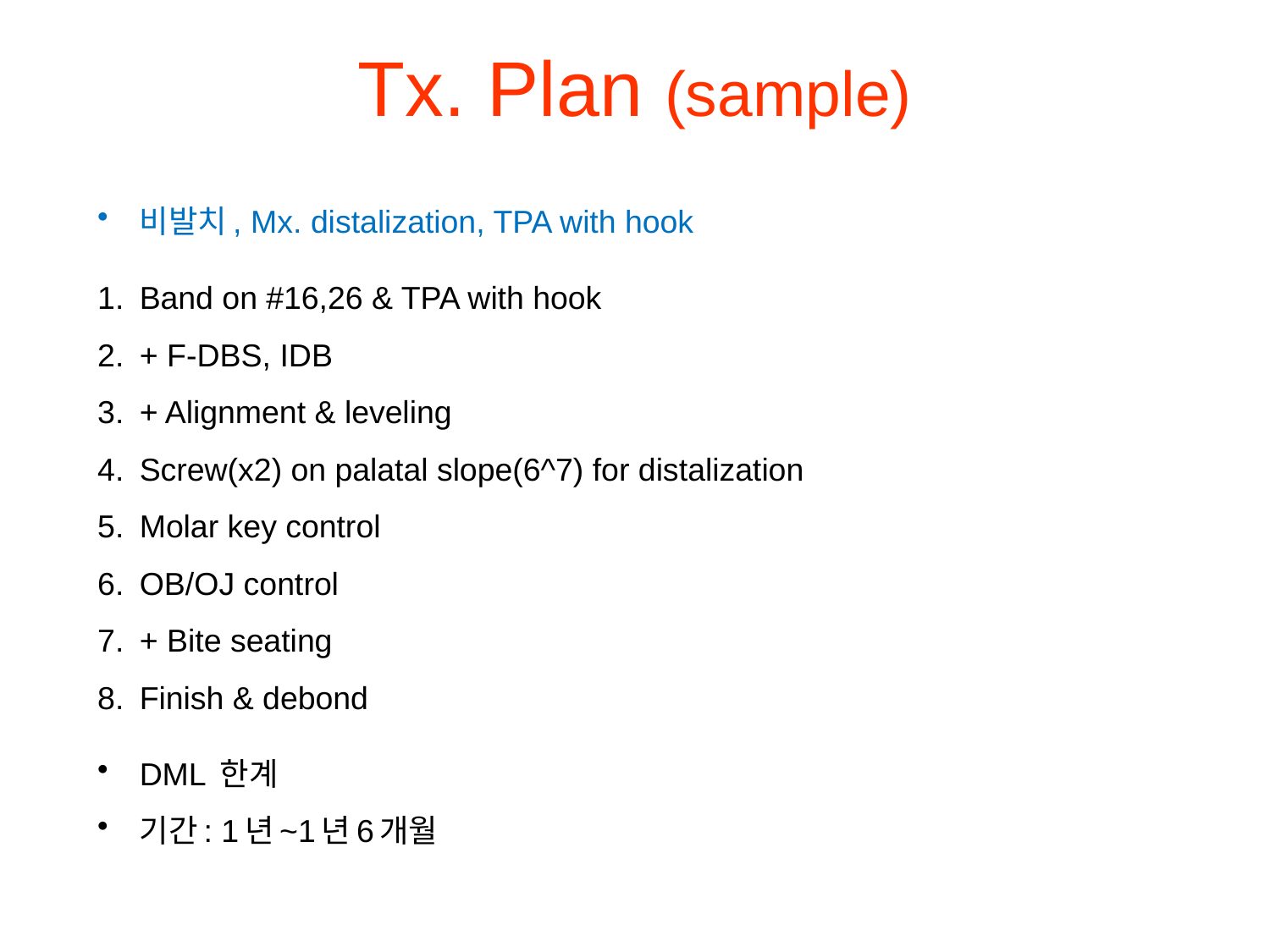

# Tx. Plan (sample)
비발치, Mx. distalization, TPA with hook

Band on #16,26 & TPA with hook
+ F-DBS, IDB
+ Alignment & leveling
Screw(x2) on palatal slope(6^7) for distalization
Molar key control
OB/OJ control
+ Bite seating
Finish & debond

DML 한계
기간: 1년~1년6개월